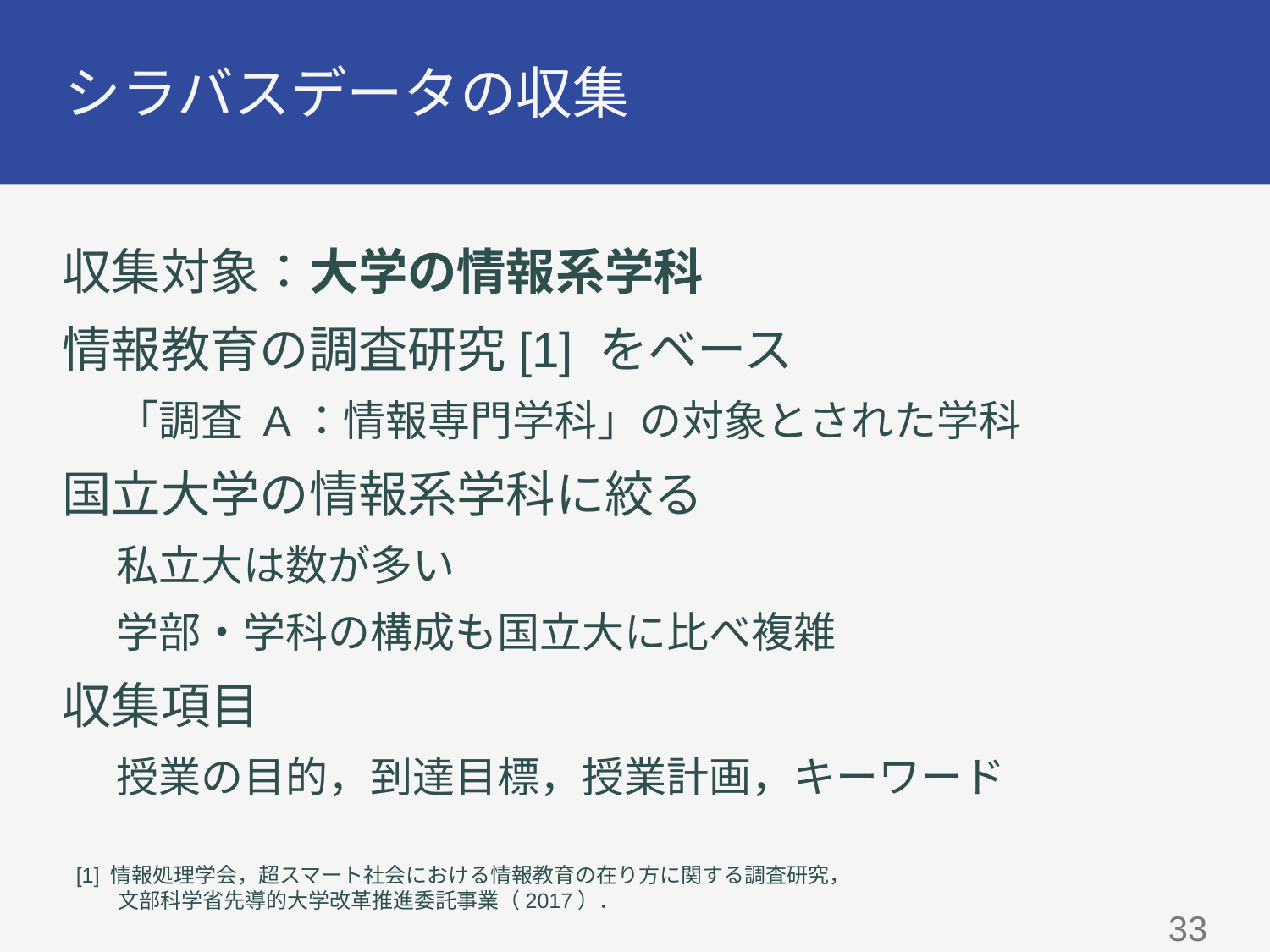

# シラバスデータの収集
収集対象：大学の情報系学科
情報教育の調査研究[1] をベース
「調査 A：情報専門学科」の対象とされた学科
国立大学の情報系学科に絞る
私立大は数が多い
学部・学科の構成も国立大に比べ複雑
収集項目
授業の目的，到達目標，授業計画，キーワード
[1] 情報処理学会，超スマート社会における情報教育の在り方に関する調査研究，
　　文部科学省先導的大学改革推進委託事業（2017）．
33